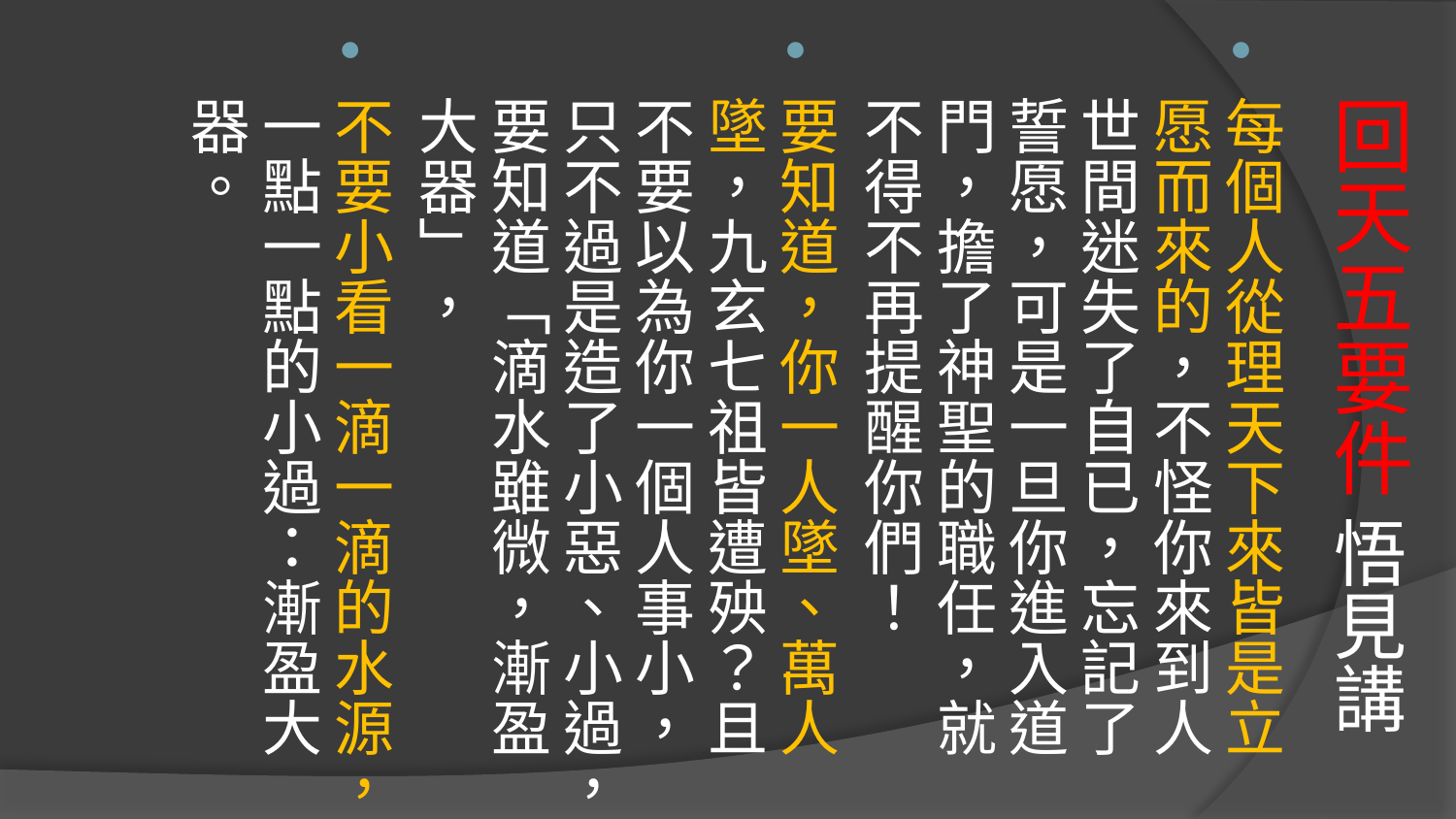

每個人從理天下來皆是立愿而來的，不怪你來到人世間迷失了自已，忘記了誓愿，可是一旦你進入道門，擔了神聖的職任，就不得不再提醒你們！
要知道，你一人墜、萬人墜，九玄七祖皆遭殃？且不要以為你一個人事小，只不過是造了小惡、小過，要知道「滴水雖微，漸盈大器」，
不要小看一滴一滴的水源，一點一點的小過：漸盈大器。

# 回天五要件 悟見講